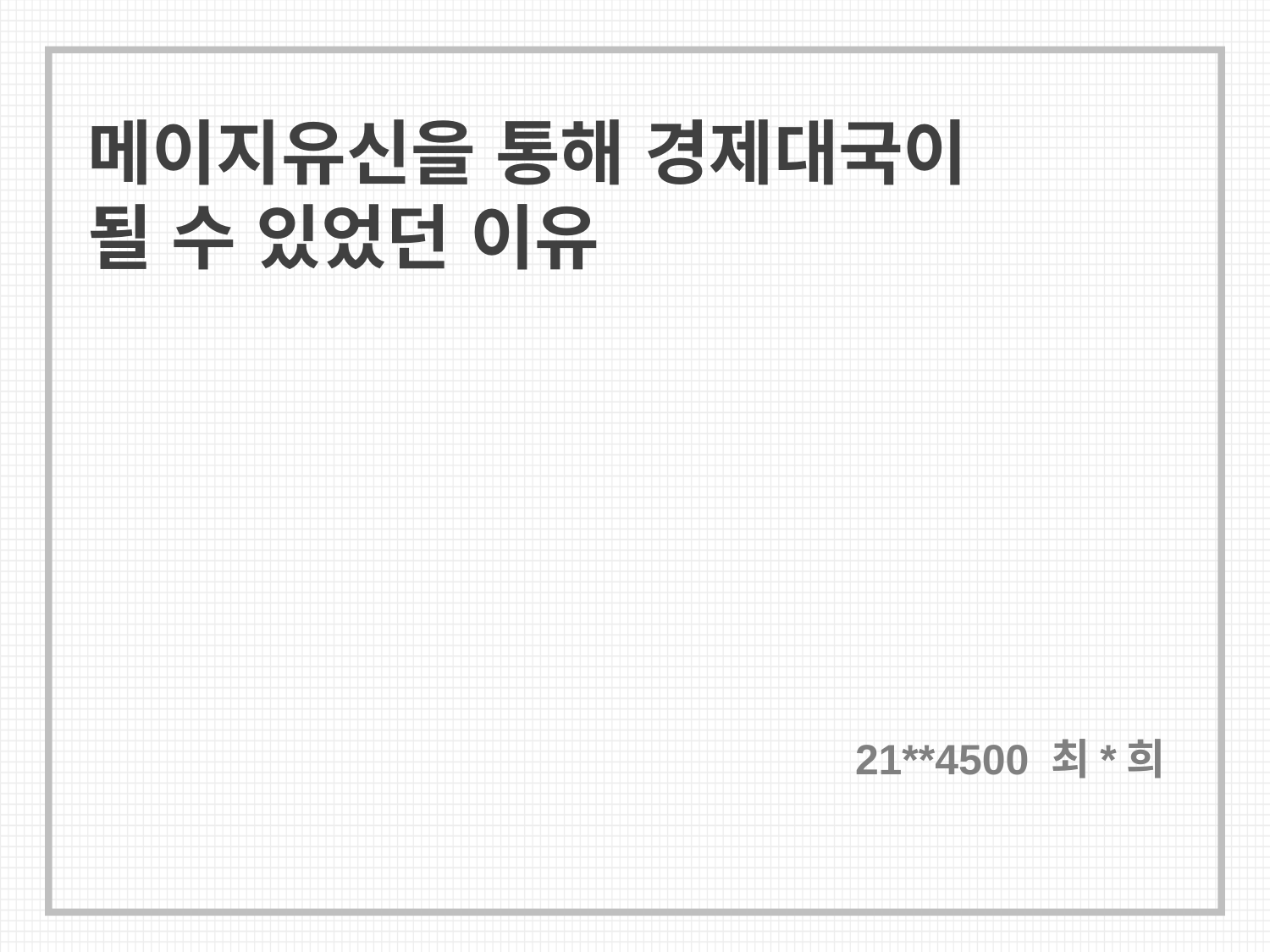

메이지유신을 통해 경제대국이
될 수 있었던 이유
21**4500 최*희